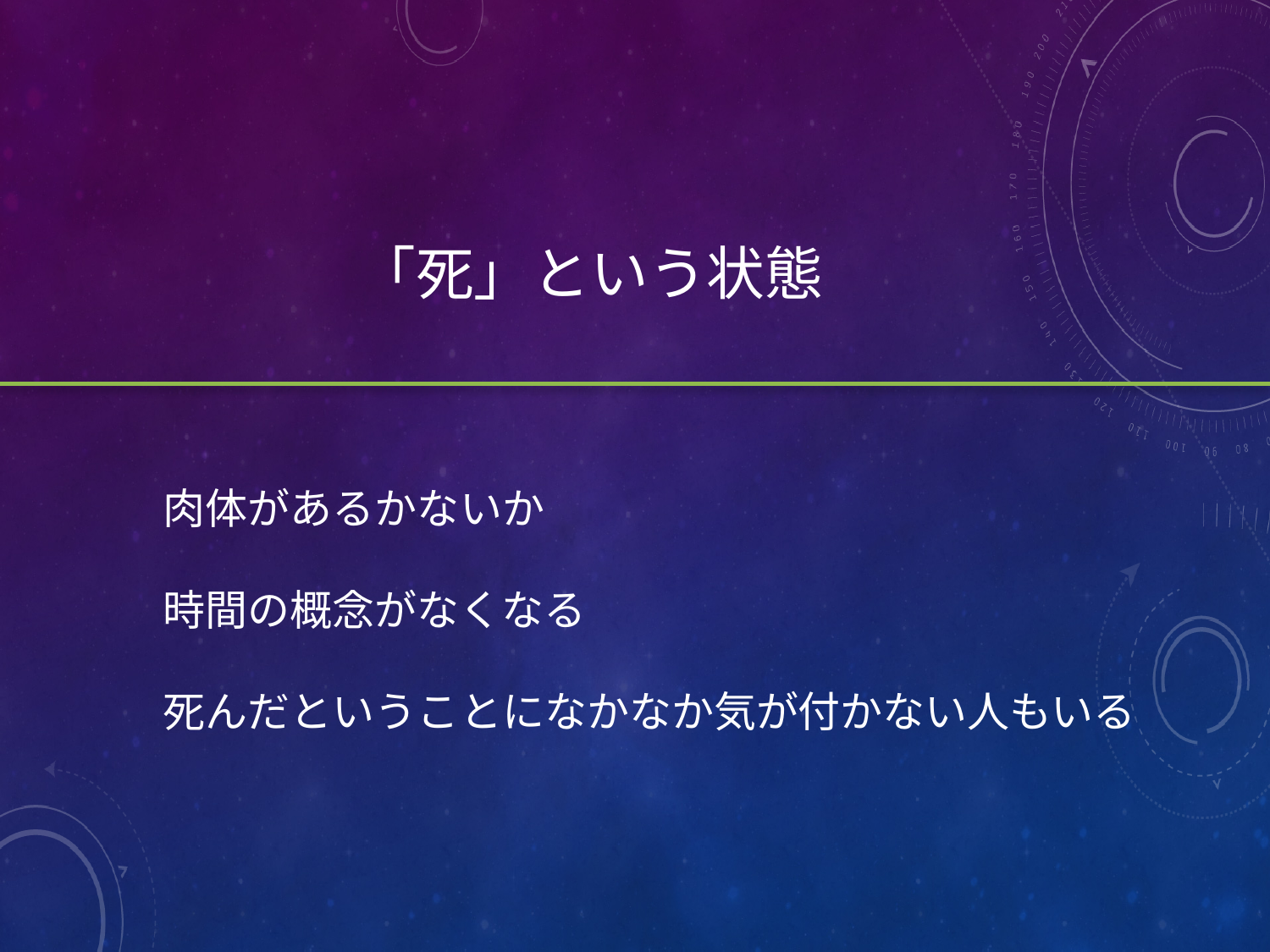

「死」という状態
肉体があるかないか

時間の概念がなくなる

死んだということになかなか気が付かない人もいる